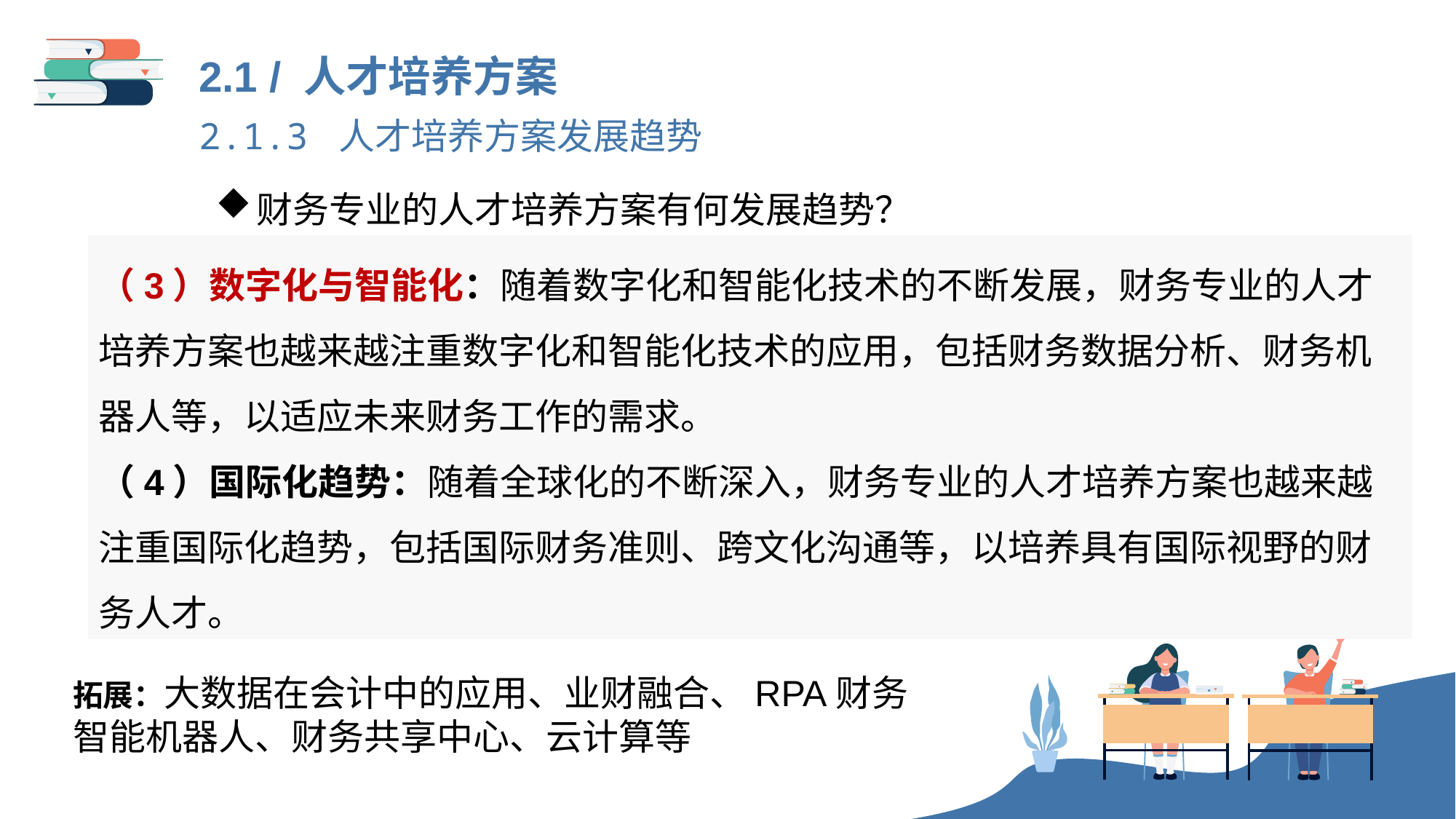

2.1 / 人才培养方案
2.1.3 人才培养方案发展趋势
财务专业的人才培养方案有何发展趋势？

（3）数字化与智能化：随着数字化和智能化技术的不断发展，财务专业的人才培养方案也越来越注重数字化和智能化技术的应用，包括财务数据分析、财务机器人等，以适应未来财务工作的需求。
（4）国际化趋势：随着全球化的不断深入，财务专业的人才培养方案也越来越注重国际化趋势，包括国际财务准则、跨文化沟通等，以培养具有国际视野的财务人才。
拓展：大数据在会计中的应用、业财融合、RPA财务智能机器人、财务共享中心、云计算等